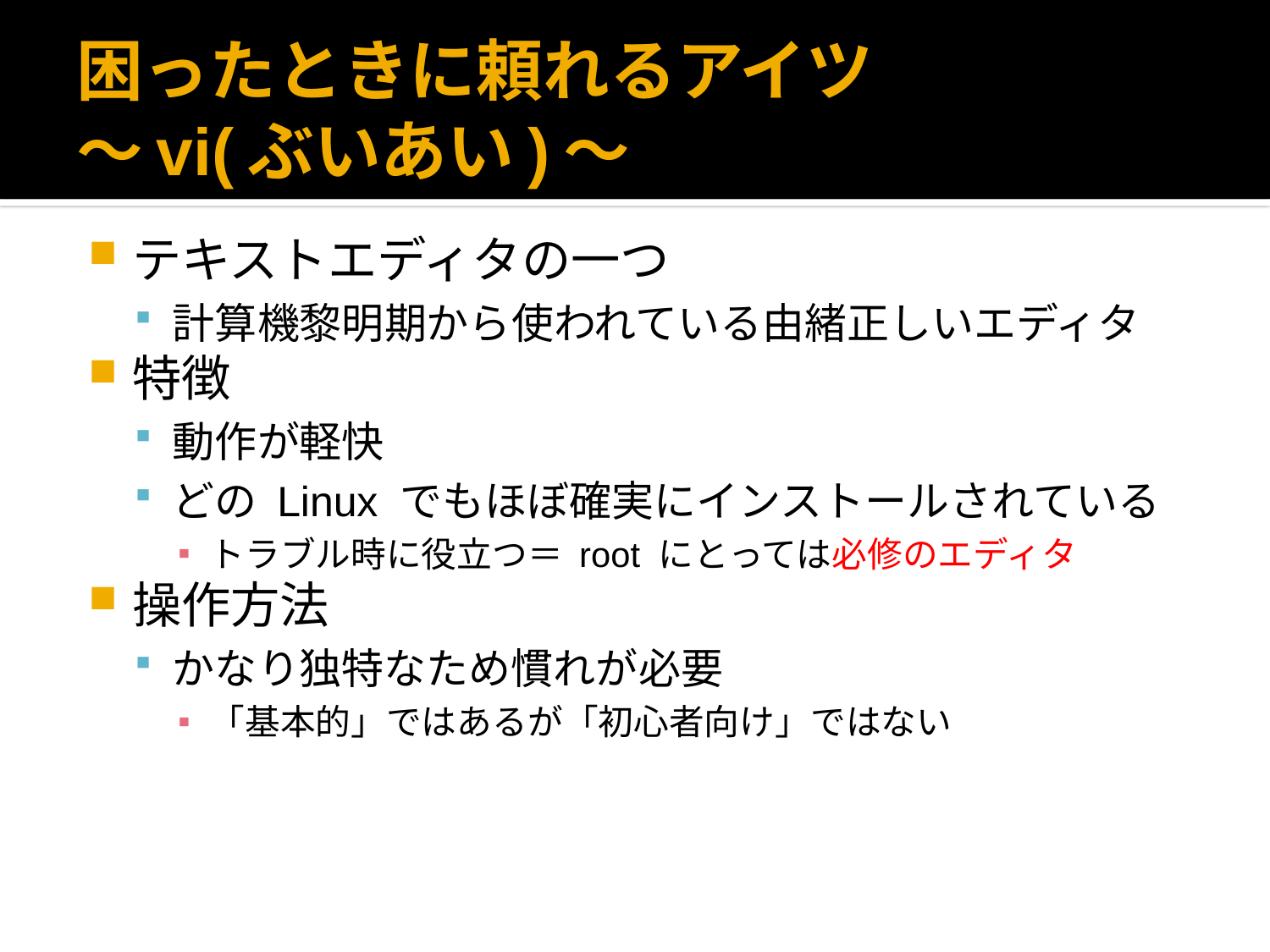

# 困ったときに頼れるアイツ ～vi(ぶいあい)～
テキストエディタの一つ
計算機黎明期から使われている由緒正しいエディタ
特徴
動作が軽快
どの Linux でもほぼ確実にインストールされている
トラブル時に役立つ＝ root にとっては必修のエディタ
操作方法
かなり独特なため慣れが必要
「基本的」ではあるが「初心者向け」ではない